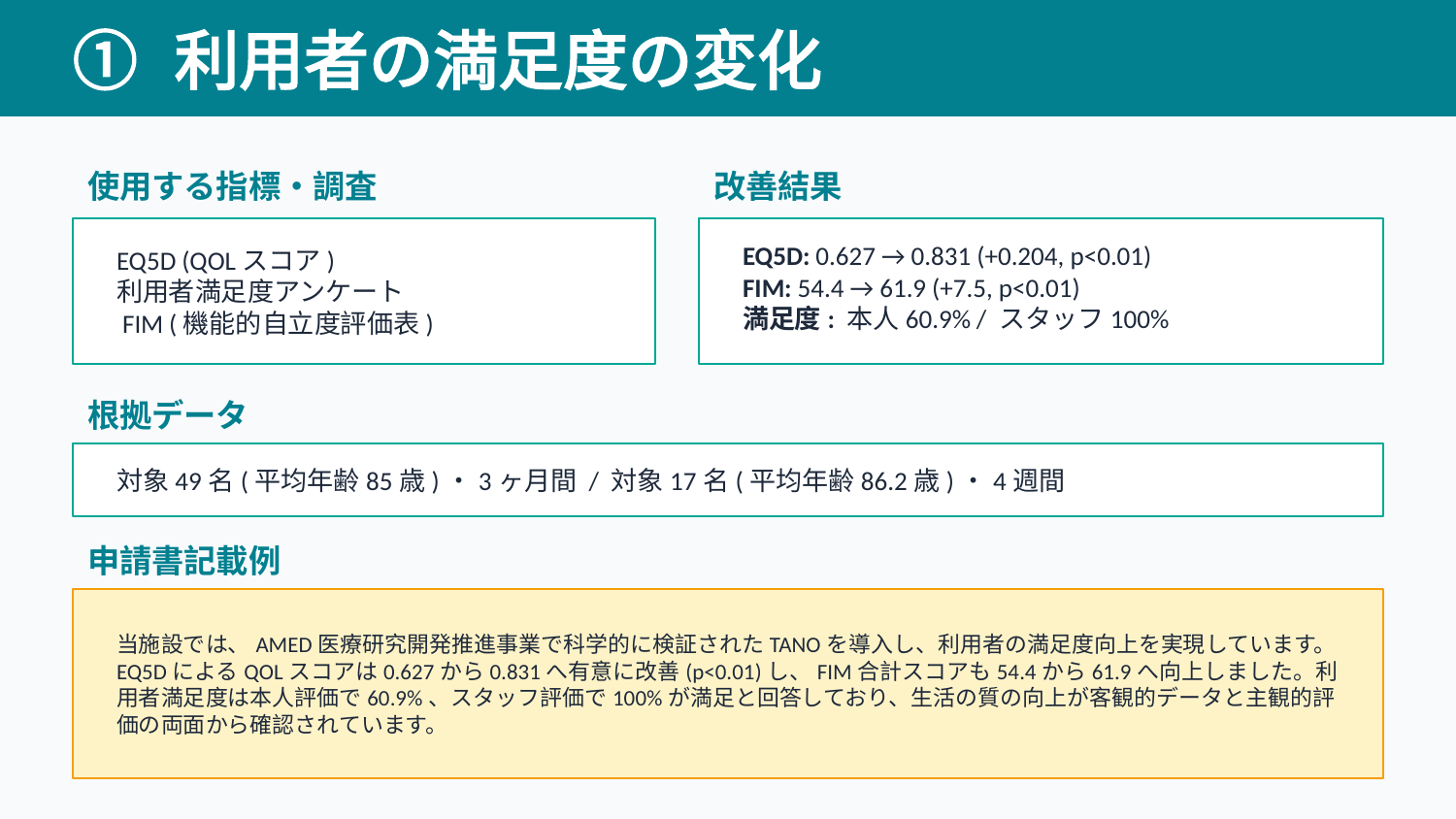

① 利用者の満足度の変化
使用する指標・調査
改善結果

EQ5D: 0.627 → 0.831 (+0.204, p<0.01)
FIM: 54.4 → 61.9 (+7.5, p<0.01)
満足度: 本人60.9% / スタッフ100%
EQ5D (QOLスコア)
利用者満足度アンケート
 FIM (機能的自立度評価表)
根拠データ

対象49名(平均年齢85歳)・3ヶ月間 / 対象17名(平均年齢86.2歳)・4週間
申請書記載例

当施設では、AMED医療研究開発推進事業で科学的に検証されたTANOを導入し、利用者の満足度向上を実現しています。EQ5DによるQOLスコアは0.627から0.831へ有意に改善(p<0.01)し、FIM合計スコアも54.4から61.9へ向上しました。利用者満足度は本人評価で60.9%、スタッフ評価で100%が満足と回答しており、生活の質の向上が客観的データと主観的評価の両面から確認されています。